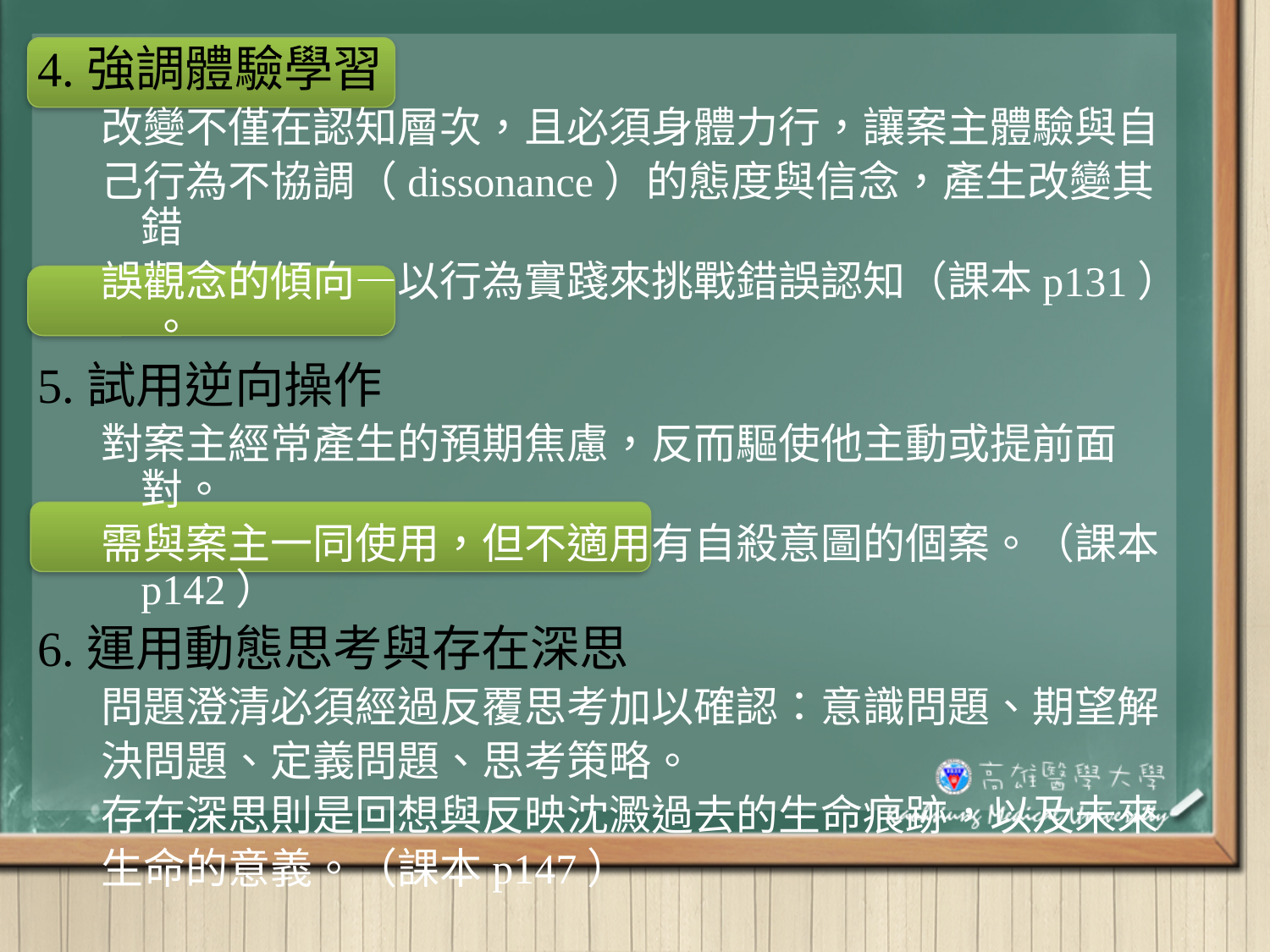

4.強調體驗學習
改變不僅在認知層次，且必須身體力行，讓案主體驗與自
己行為不協調（dissonance）的態度與信念，產生改變其錯
誤觀念的傾向—以行為實踐來挑戰錯誤認知（課本p131） 。
5.試用逆向操作
對案主經常產生的預期焦慮，反而驅使他主動或提前面對。
需與案主一同使用，但不適用有自殺意圖的個案。（課本p142）
6.運用動態思考與存在深思
問題澄清必須經過反覆思考加以確認：意識問題、期望解
決問題、定義問題、思考策略。
存在深思則是回想與反映沈澱過去的生命痕跡，以及未來
生命的意義。（課本p147）

#